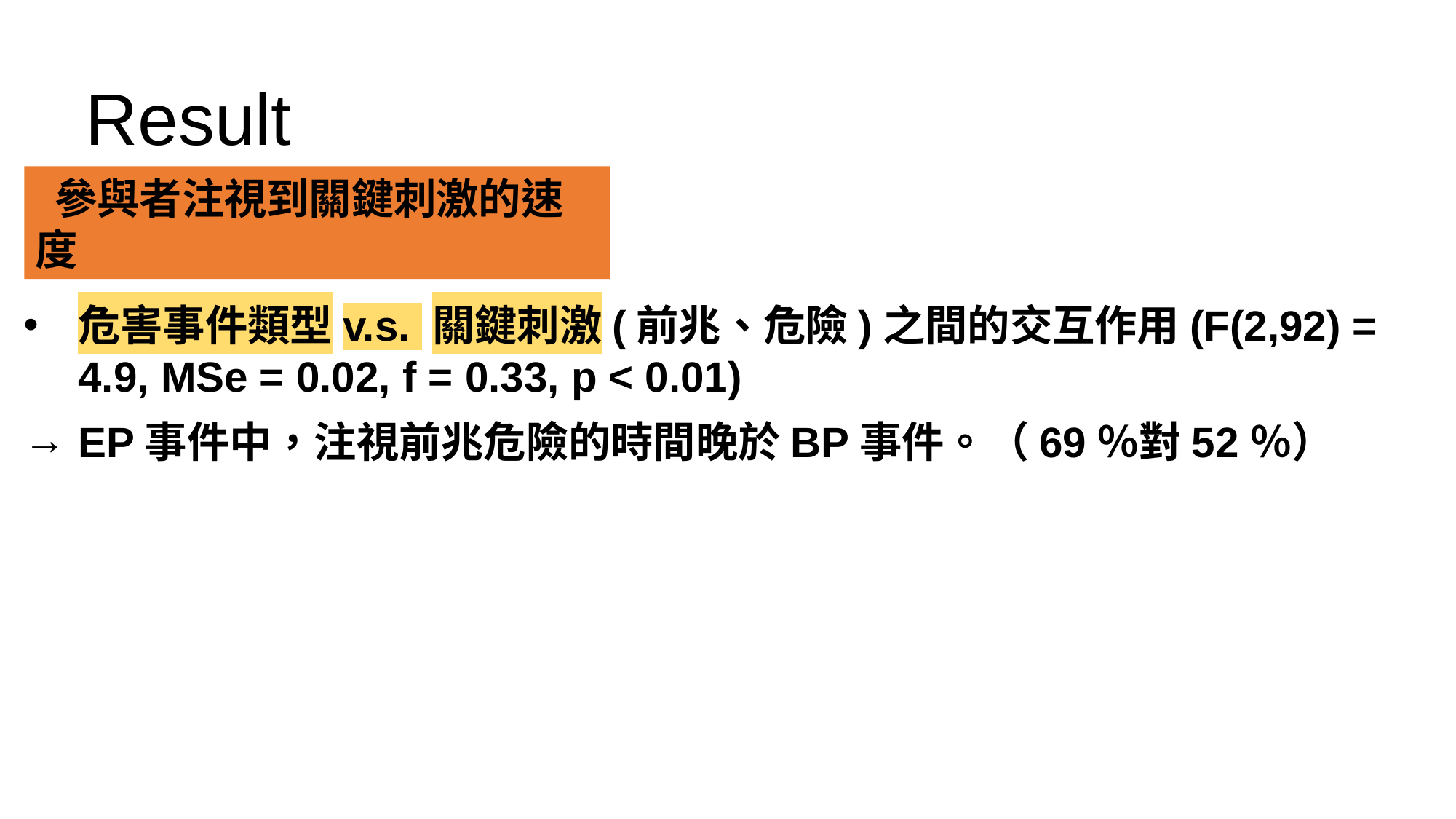

Result
 參與者注視到關鍵刺激的速度
危害事件類型v.s. 關鍵刺激(前兆、危險)之間的交互作用(F(2,92) = 4.9, MSe = 0.02, f = 0.33, p < 0.01)
EP事件中，注視前兆危險的時間晚於BP事件。（69％對52％）